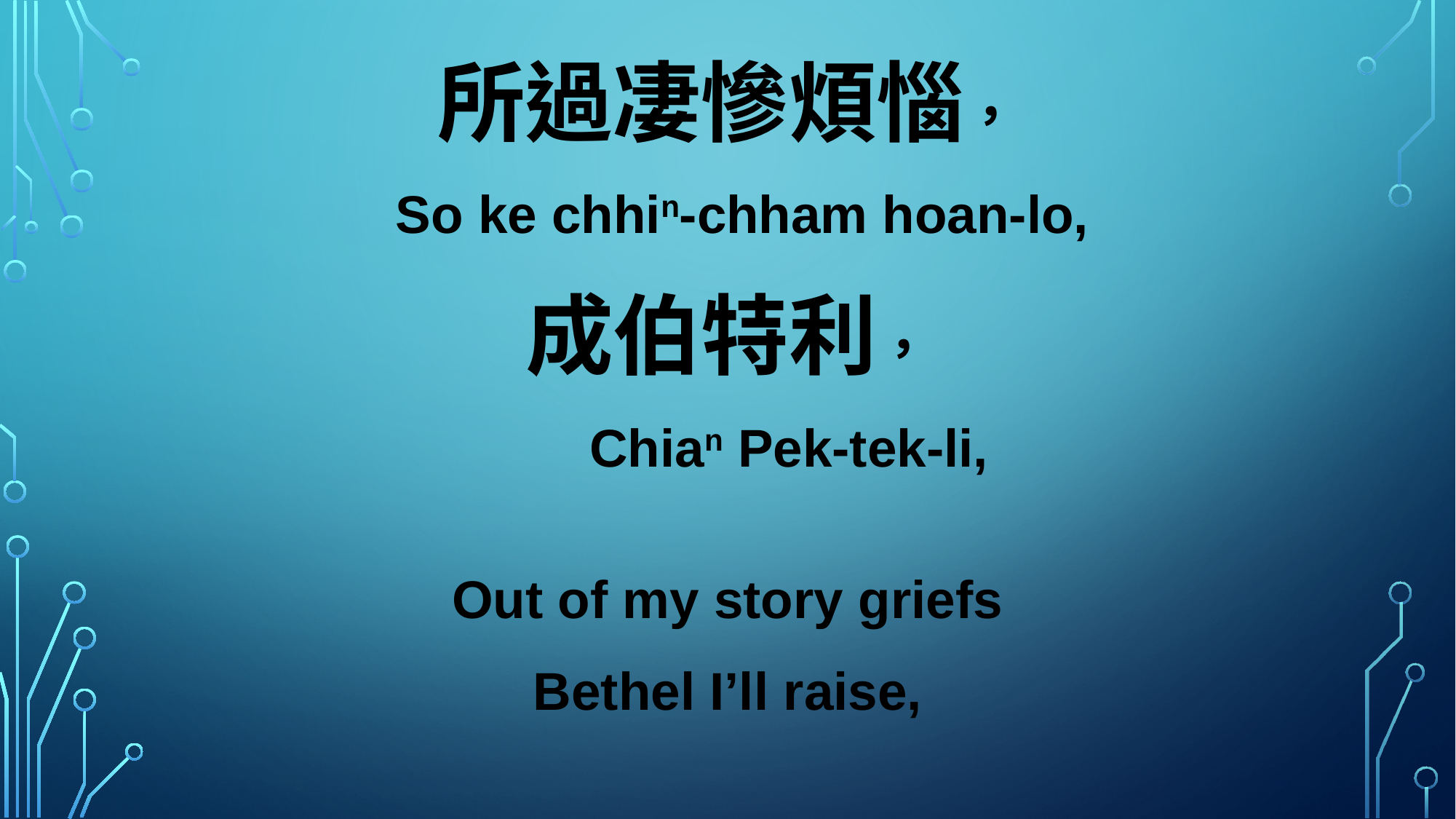

所過凄慘煩惱，
  So ke chhin-chham hoan-lo,
成伯特利，
                          Chian Pek-tek-li,

Out of my story griefs
Bethel I’ll raise,